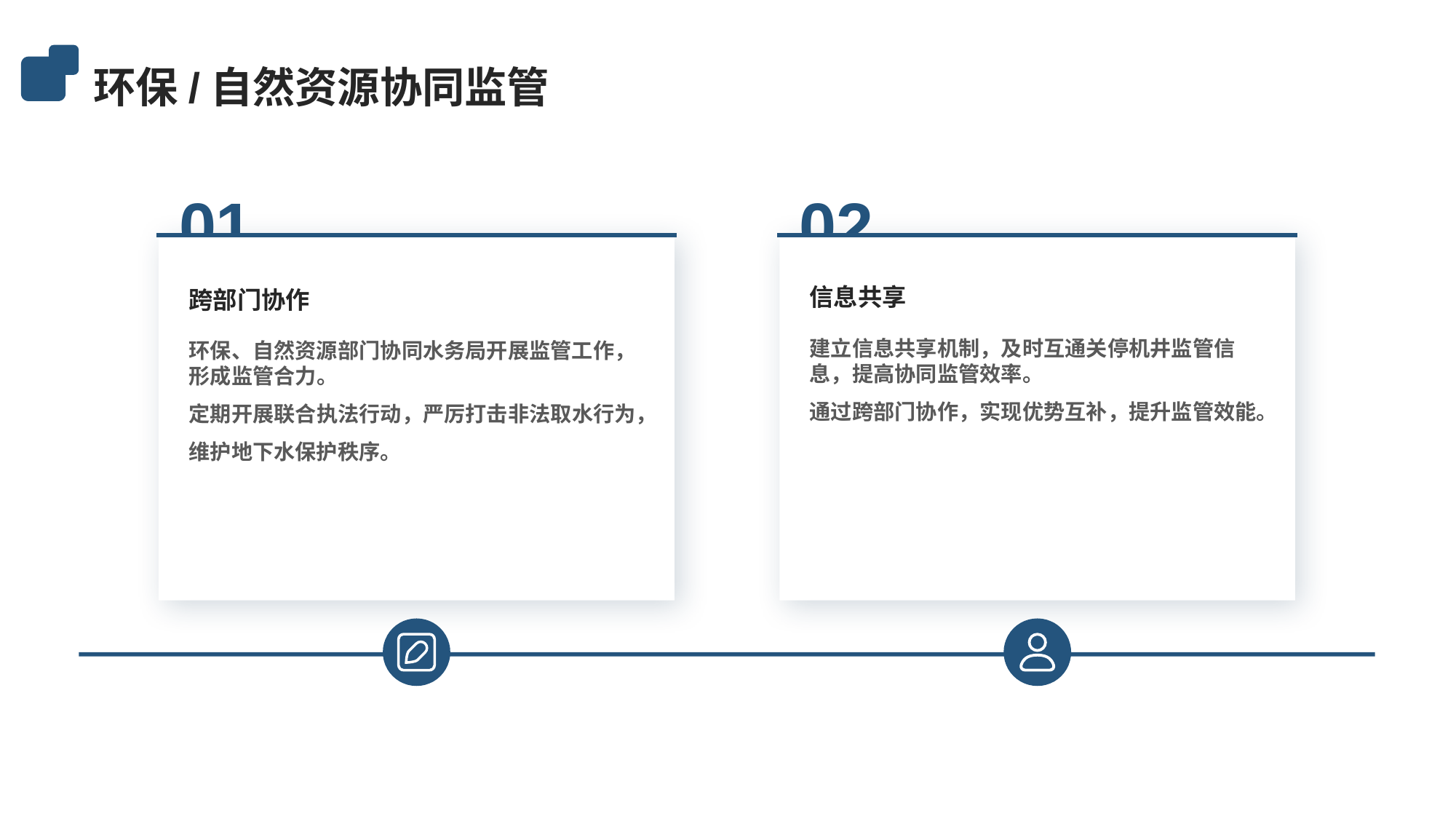

环保/自然资源协同监管
01
02

信息共享
跨部门协作
建立信息共享机制，及时互通关停机井监管信息，提高协同监管效率。
通过跨部门协作，实现优势互补，提升监管效能。
环保、自然资源部门协同水务局开展监管工作，形成监管合力。
定期开展联合执法行动，严厉打击非法取水行为，维护地下水保护秩序。